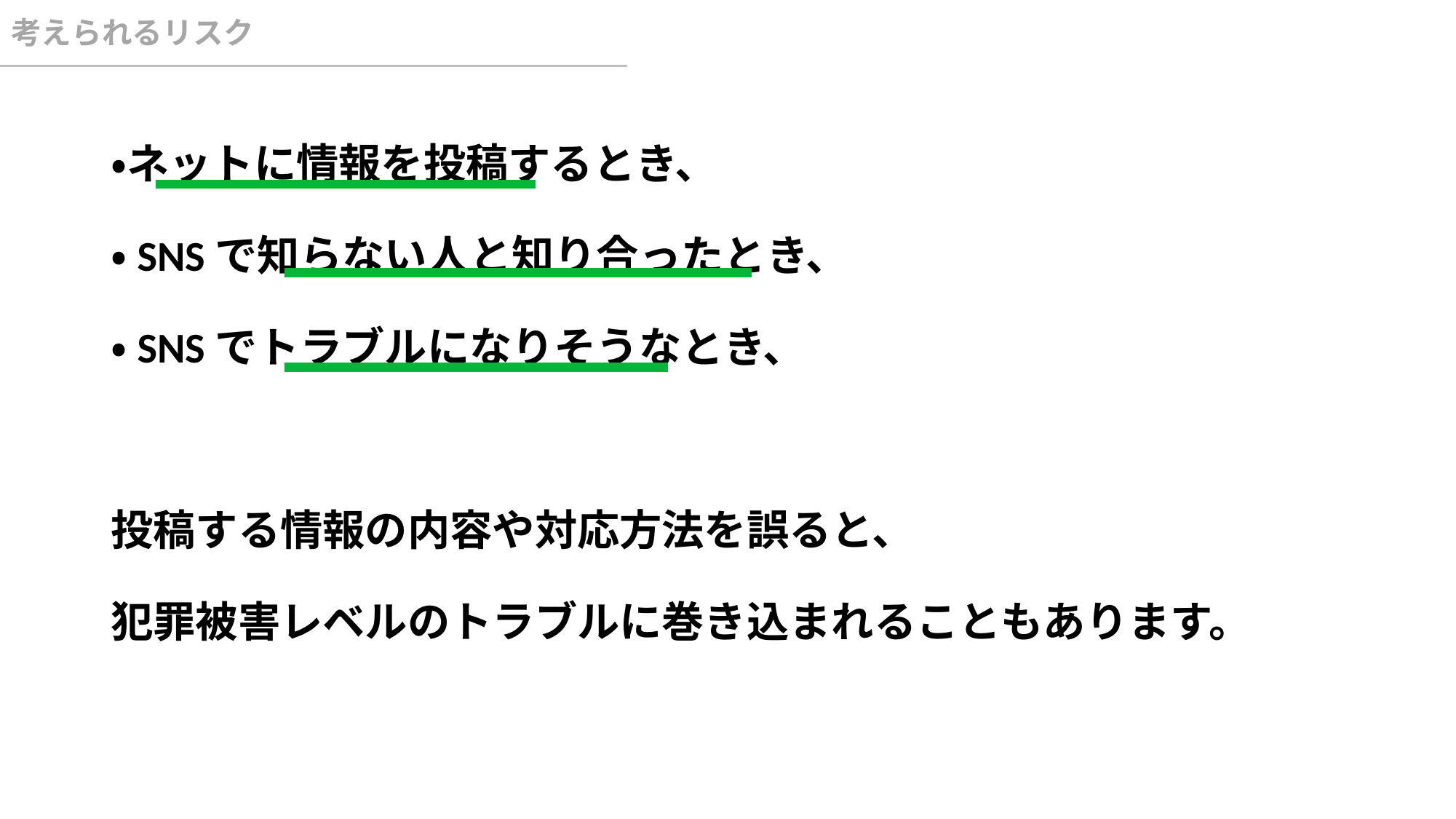

# 考えられるリスク
・ネットに情報を投稿するとき、
・SNSで知らない人と知り合ったとき、
・SNSでトラブルになりそうなとき、

投稿する情報の内容や対応方法を誤ると、
犯罪被害レベルのトラブルに巻き込まれることもあります。